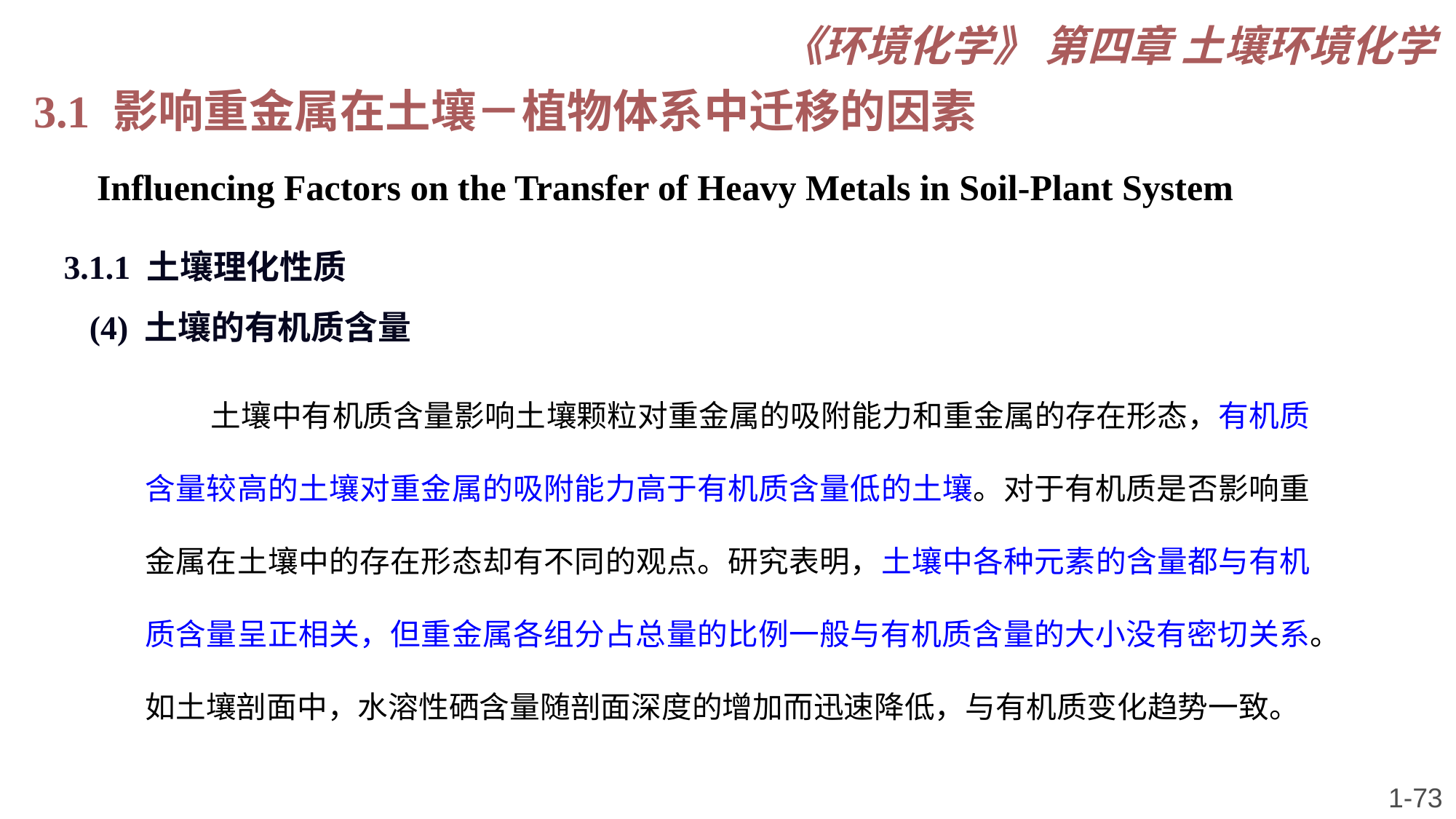

《环境化学》 第四章 土壤环境化学
3.1 影响重金属在土壤－植物体系中迁移的因素
      Influencing Factors on the Transfer of Heavy Metals in Soil-Plant System
3.1.1 土壤理化性质
(4) 土壤的有机质含量
    土壤中有机质含量影响土壤颗粒对重金属的吸附能力和重金属的存在形态，有机质含量较高的土壤对重金属的吸附能力高于有机质含量低的土壤。对于有机质是否影响重金属在土壤中的存在形态却有不同的观点。研究表明，土壤中各种元素的含量都与有机质含量呈正相关，但重金属各组分占总量的比例一般与有机质含量的大小没有密切关系。如土壤剖面中，水溶性硒含量随剖面深度的增加而迅速降低，与有机质变化趋势一致。
1-73